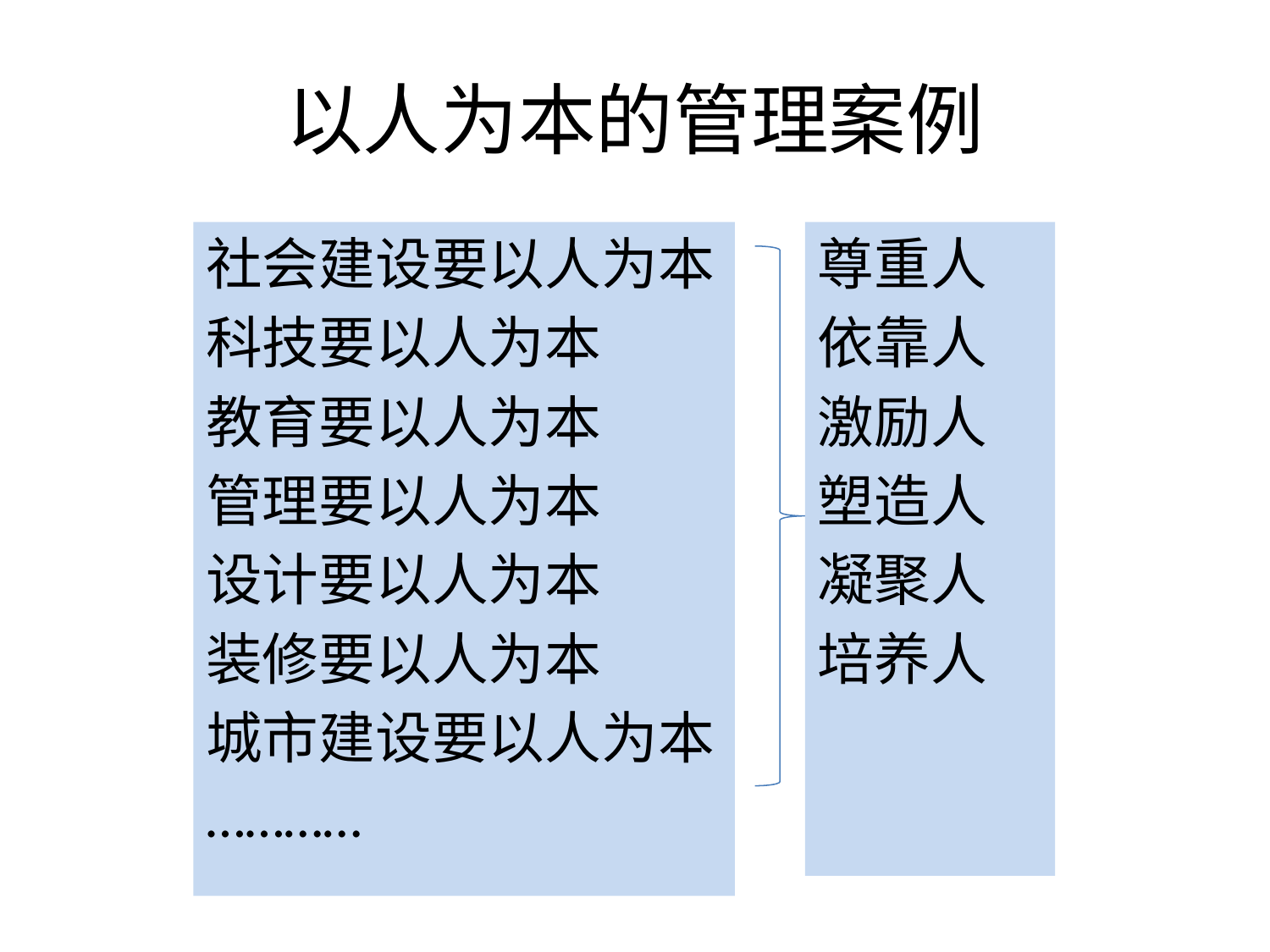

# 以人为本的管理案例
社会建设要以人为本
科技要以人为本
教育要以人为本
管理要以人为本
设计要以人为本
装修要以人为本
城市建设要以人为本
…………

尊重人
依靠人
激励人
塑造人
凝聚人
培养人